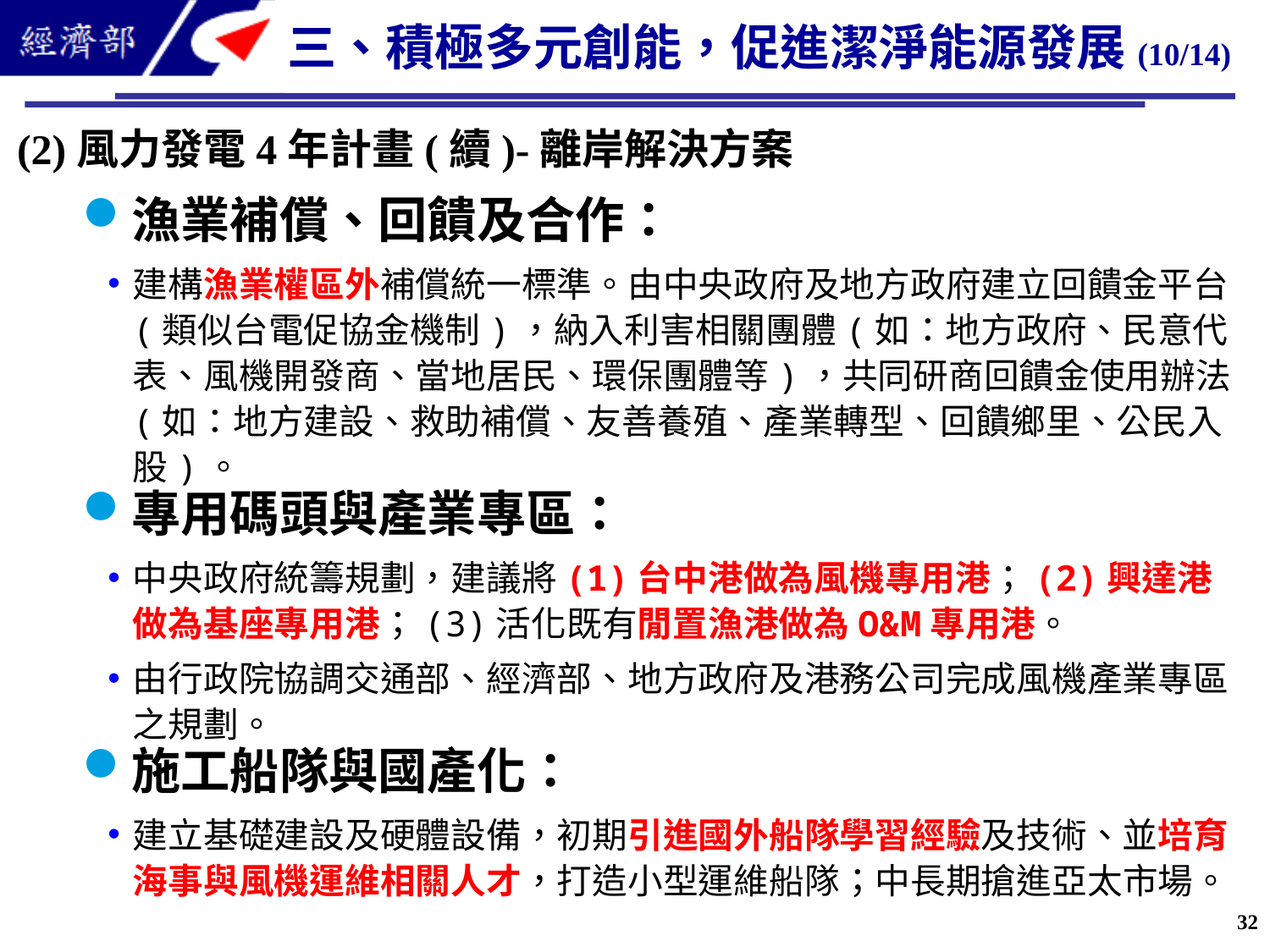

三、積極多元創能，促進潔淨能源發展(10/14)

(2)風力發電4年計畫(續)-離岸解決方案
漁業補償、回饋及合作：
建構漁業權區外補償統一標準。由中央政府及地方政府建立回饋金平台(類似台電促協金機制)，納入利害相關團體(如：地方政府、民意代表、風機開發商、當地居民、環保團體等)，共同研商回饋金使用辦法(如：地方建設、救助補償、友善養殖、產業轉型、回饋鄉里、公民入股)。
專用碼頭與產業專區：
中央政府統籌規劃，建議將(1)台中港做為風機專用港；(2)興達港做為基座專用港；(3)活化既有閒置漁港做為O&M專用港。
由行政院協調交通部、經濟部、地方政府及港務公司完成風機產業專區之規劃。
施工船隊與國產化：
建立基礎建設及硬體設備，初期引進國外船隊學習經驗及技術、並培育海事與風機運維相關人才，打造小型運維船隊；中長期搶進亞太市場。
32